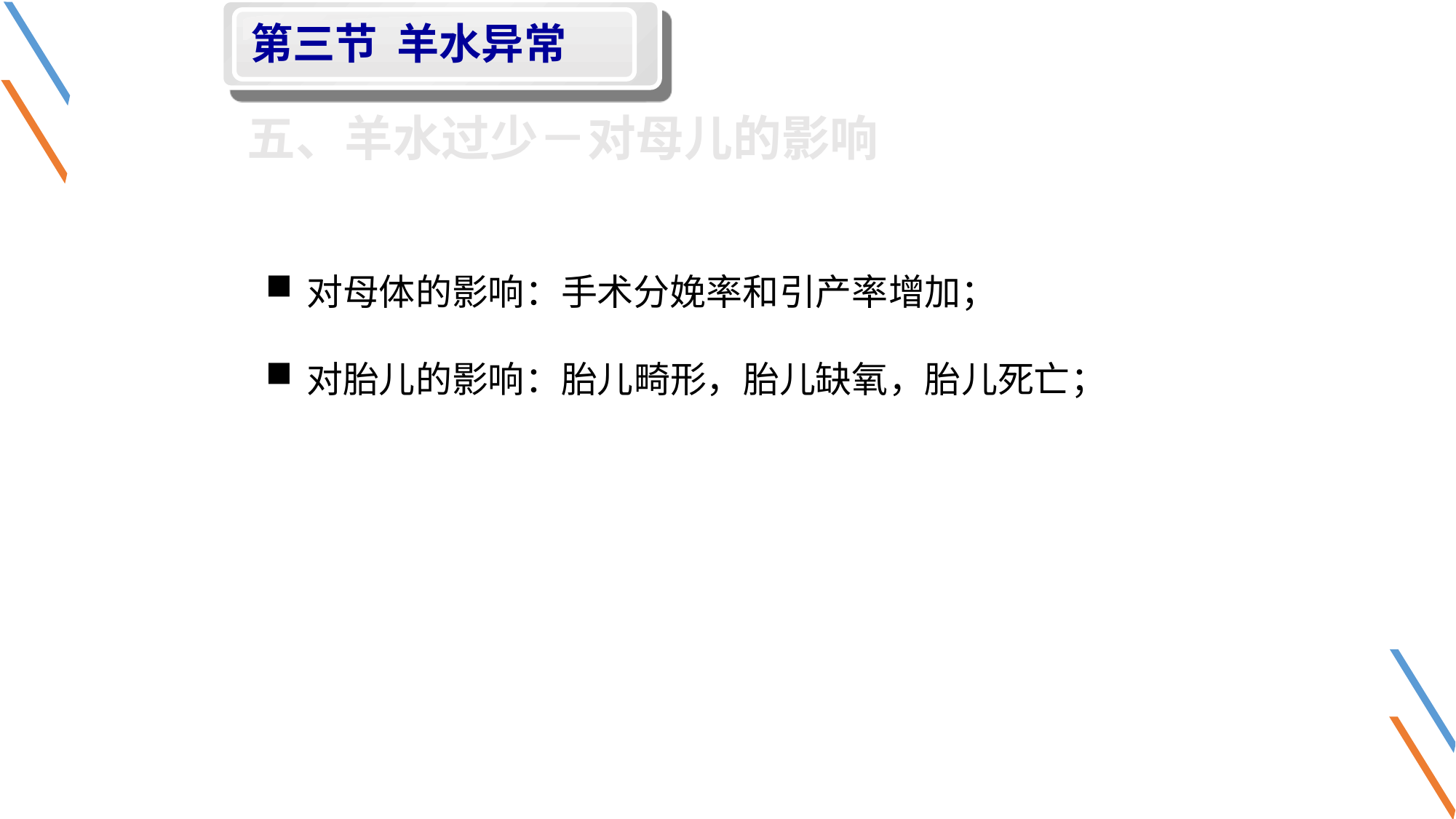

第三节  羊水异常

五、羊水过少－对母儿的影响
对母体的影响：手术分娩率和引产率增加；

对胎儿的影响：胎儿畸形，胎儿缺氧，胎儿死亡；